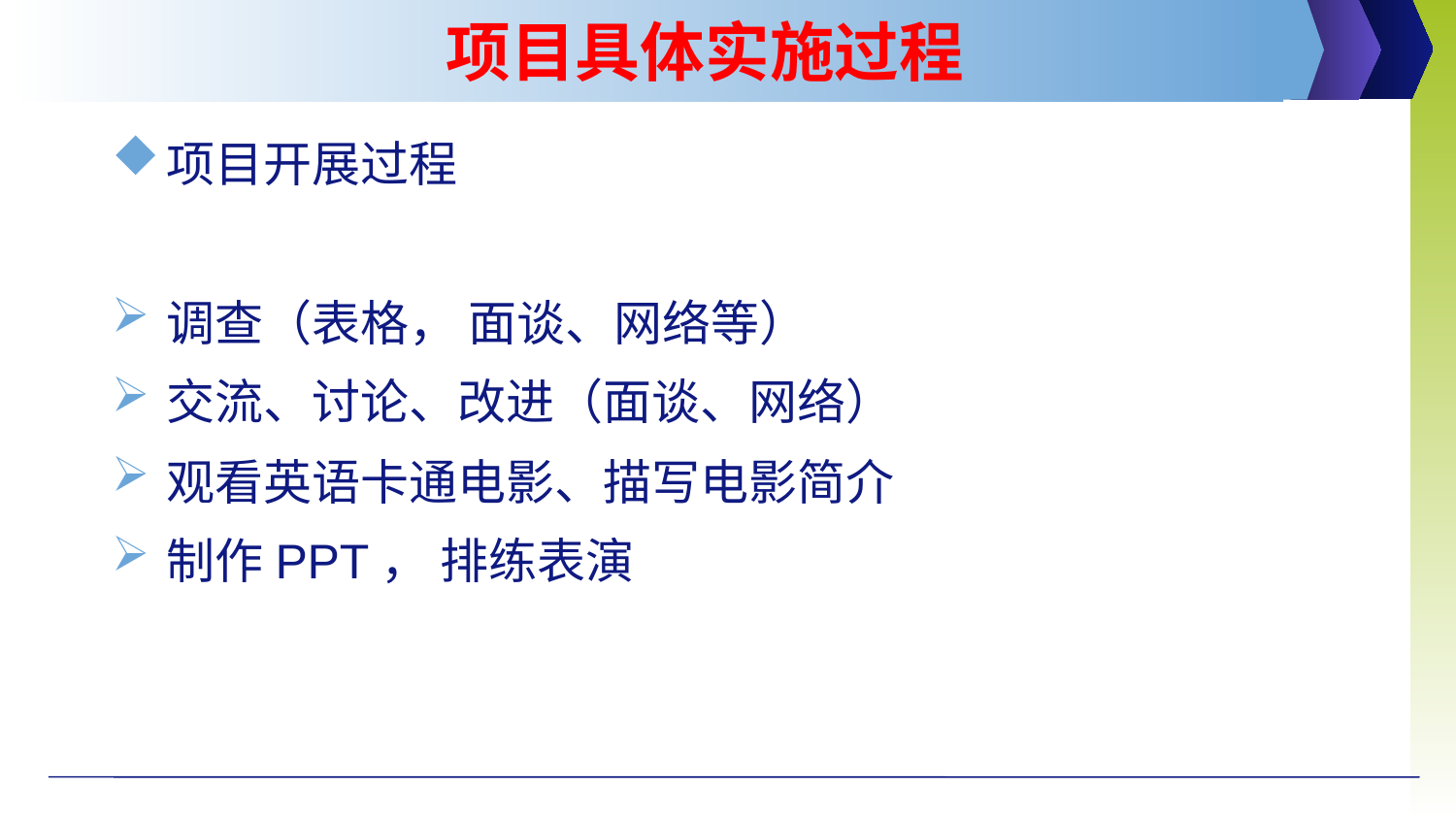

# 项目具体实施过程
项目开展过程

调查（表格， 面谈、网络等）
交流、讨论、改进（面谈、网络）
观看英语卡通电影、描写电影简介
制作PPT， 排练表演